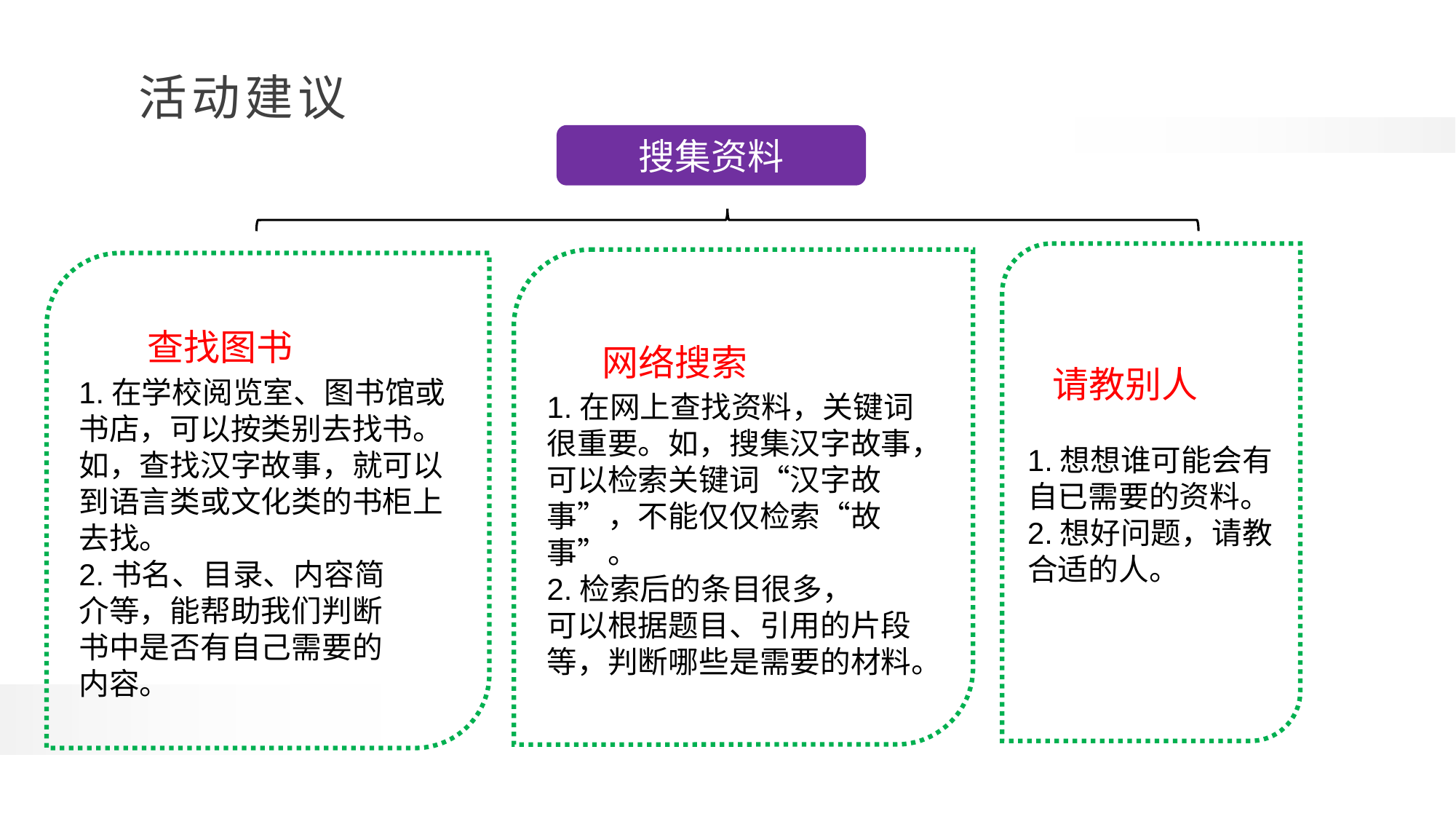

搜集资料
  请教别人

1.想想谁可能会有自已需要的资料。
2.想好问题，请教合适的人。

   网络搜索
1.在网上查找资料，关键词很重要。如，搜集汉字故事，可以检索关键词“汉字故事”，不能仅仅检索“故事”。
2.检索后的条目很多，
可以根据题目、引用的片段等，判断哪些是需要的材料。
      查找图书
1.在学校阅览室、图书馆或书店，可以按类别去找书。如，查找汉字故事，就可以到语言类或文化类的书柜上去找。
2.书名、目录、内容简
介等，能帮助我们判断
书中是否有自己需要的
内容。